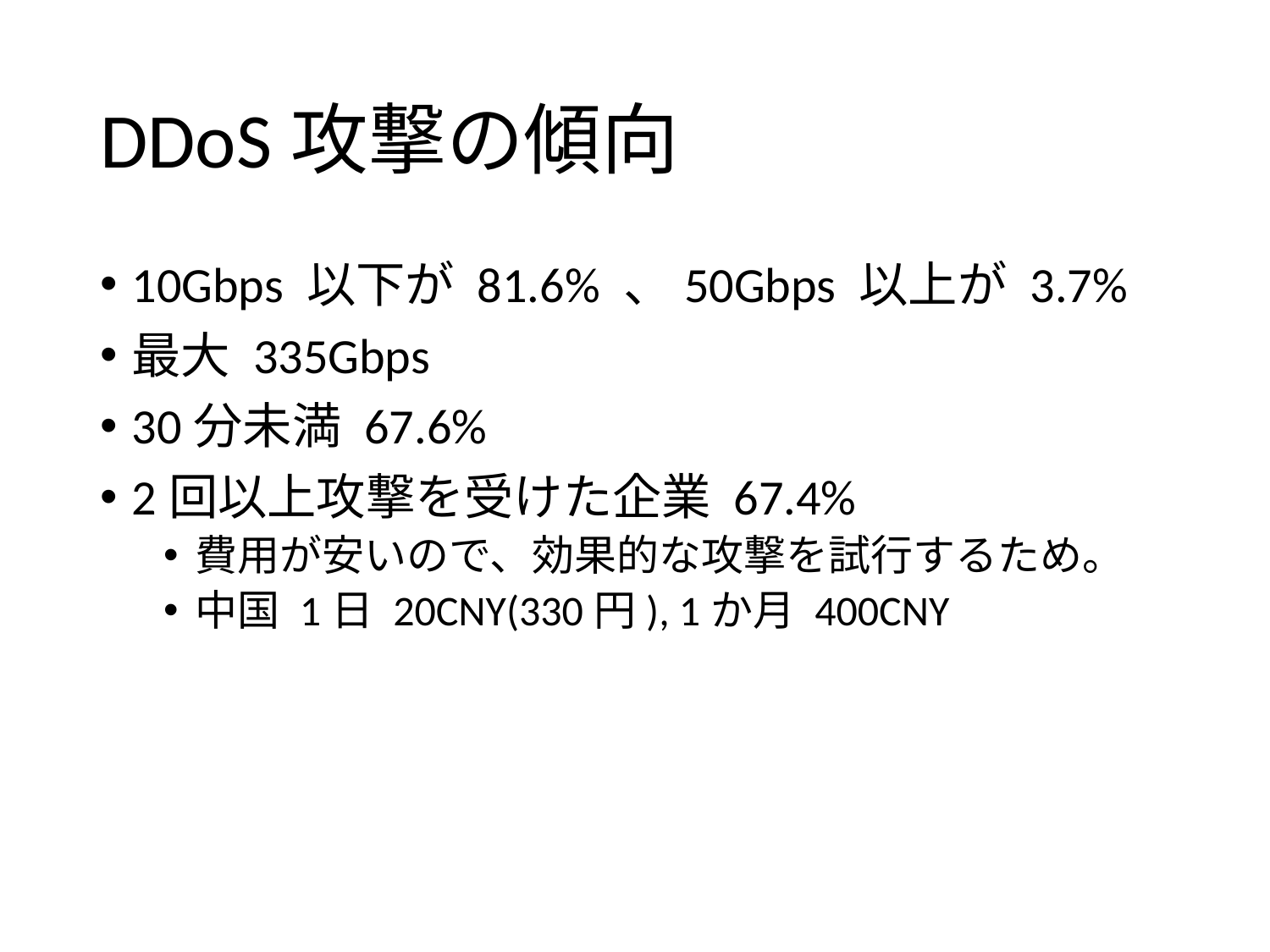

# DDoS攻撃の傾向
10Gbps 以下が 81.6% 、50Gbps 以上が 3.7%
最大 335Gbps
30分未満 67.6%
2回以上攻撃を受けた企業 67.4%
費用が安いので、効果的な攻撃を試行するため。
中国 1日 20CNY(330円), 1か月 400CNY